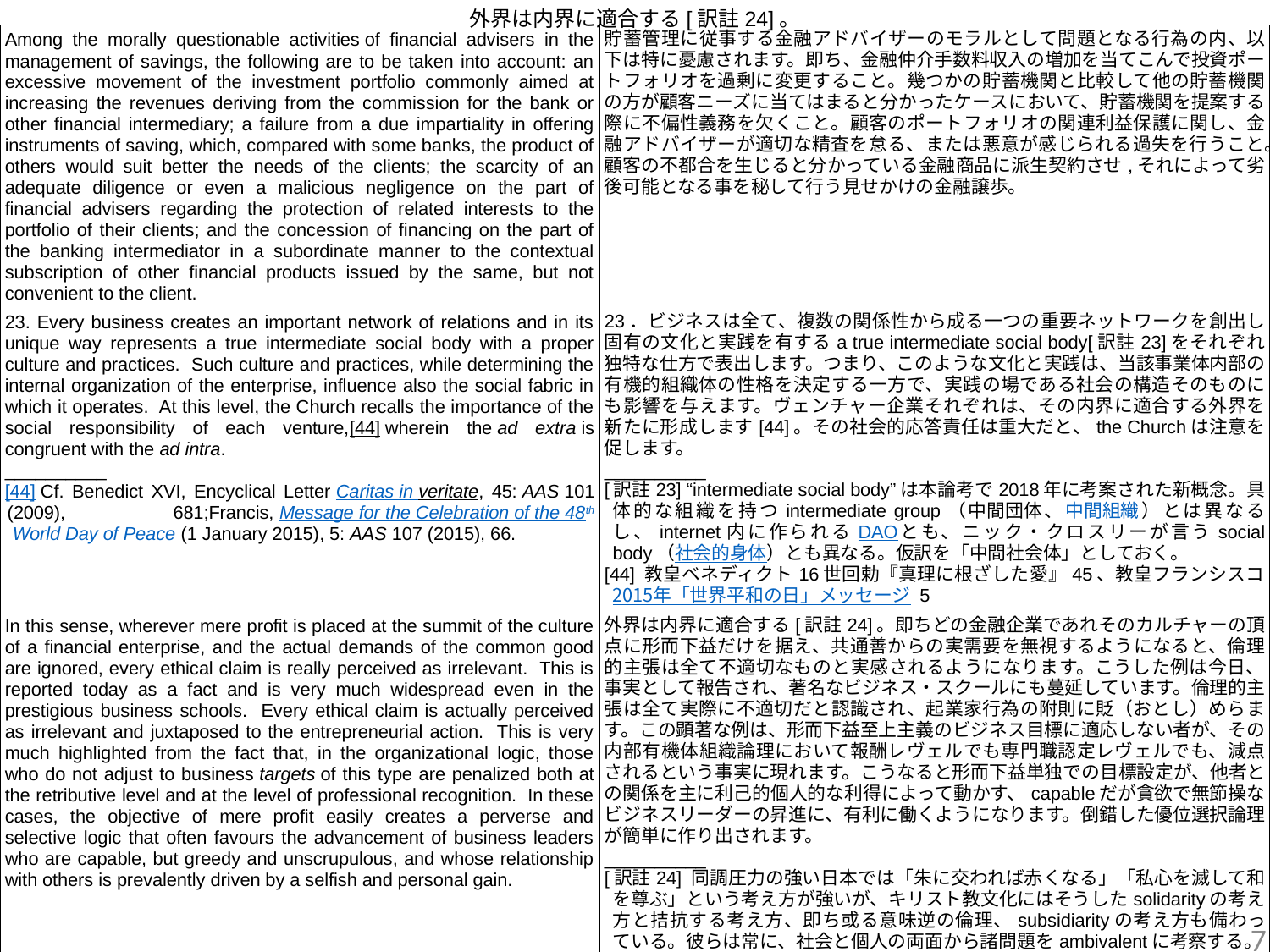

# 外界は内界に適合する[訳註24]。
| Among the morally questionable activities of financial advisers in the management of savings, the following are to be taken into account: an excessive movement of the investment portfolio commonly aimed at increasing the revenues deriving from the commission for the bank or other financial intermediary; a failure from a due impartiality in offering instruments of saving, which, compared with some banks, the product of others would suit better the needs of the clients; the scarcity of an adequate diligence or even a malicious negligence on the part of financial advisers regarding the protection of related interests to the portfolio of their clients; and the concession of financing on the part of the banking intermediator in a subordinate manner to the contextual subscription of other financial products issued by the same, but not convenient to the client. | 貯蓄管理に従事する金融アドバイザーのモラルとして問題となる行為の内、以下は特に憂慮されます。即ち、金融仲介手数料収入の増加を当てこんで投資ポートフォリオを過剰に変更すること。幾つかの貯蓄機関と比較して他の貯蓄機関の方が顧客ニーズに当てはまると分かったケースにおいて、貯蓄機関を提案する際に不偏性義務を欠くこと。顧客のポートフォリオの関連利益保護に関し、金融アドバイザーが適切な精査を怠る、または悪意が感じられる過失を行うこと。顧客の不都合を生じると分かっている金融商品に派生契約させ,それによって劣後可能となる事を秘して行う見せかけの金融譲歩。 |
| --- | --- |
| 23. Every business creates an important network of relations and in its unique way represents a true intermediate social body with a proper culture and practices. Such culture and practices, while determining the internal organization of the enterprise, influence also the social fabric in which it operates. At this level, the Church recalls the importance of the social responsibility of each venture,[44] wherein the ad extra is congruent with the ad intra. \_\_\_\_\_\_\_\_\_\_ [44] Cf. Benedict XVI, Encyclical Letter Caritas in veritate, 45: AAS 101 (2009), 681;Francis, Message for the Celebration of the 48th World Day of Peace (1 January 2015), 5: AAS 107 (2015), 66. | 23．ビジネスは全て、複数の関係性から成る一つの重要ネットワークを創出し固有の文化と実践を有するa true intermediate social body[訳註23]をそれぞれ独特な仕方で表出します。つまり、このような文化と実践は、当該事業体内部の有機的組織体の性格を決定する一方で、実践の場である社会の構造そのものにも影響を与えます。ヴェンチャー企業それぞれは、その内界に適合する外界を新たに形成します[44]。その社会的応答責任は重大だと、the Churchは注意を促します。 \_\_\_\_\_\_\_\_\_\_ [訳註23] “intermediate social body”は本論考で2018年に考案された新概念。具体的な組織を持つintermediate group（中間団体、中間組織）とは異なるし、internet内に作られるDAOとも、ニック・クロスリーが言うsocial body（社会的身体）とも異なる。仮訳を「中間社会体」としておく。 [44] 教皇ベネディクト16世回勅『真理に根ざした愛』45、教皇フランシスコ 2015年「世界平和の日」メッセージ 5 |
| In this sense, wherever mere profit is placed at the summit of the culture of a financial enterprise, and the actual demands of the common good are ignored, every ethical claim is really perceived as irrelevant. This is reported today as a fact and is very much widespread even in the prestigious business schools. Every ethical claim is actually perceived as irrelevant and juxtaposed to the entrepreneurial action. This is very much highlighted from the fact that, in the organizational logic, those who do not adjust to business targets of this type are penalized both at the retributive level and at the level of professional recognition. In these cases, the objective of mere profit easily creates a perverse and selective logic that often favours the advancement of business leaders who are capable, but greedy and unscrupulous, and whose relationship with others is prevalently driven by a selfish and personal gain. | 外界は内界に適合する[訳註24]。即ちどの金融企業であれそのカルチャーの頂点に形而下益だけを据え、共通善からの実需要を無視するようになると、倫理的主張は全て不適切なものと実感されるようになります。こうした例は今日、事実として報告され、著名なビジネス・スクールにも蔓延しています。倫理的主張は全て実際に不適切だと認識され、起業家行為の附則に貶（おとし）めらます。この顕著な例は、形而下益至上主義のビジネス目標に適応しない者が、その内部有機体組織論理において報酬レヴェルでも専門職認定レヴェルでも、減点されるという事実に現れます。こうなると形而下益単独での目標設定が、他者との関係を主に利己的個人的な利得によって動かす、capableだが貪欲で無節操なビジネスリーダーの昇進に、有利に働くようになります。倒錯した優位選択論理が簡単に作り出されます。 \_\_\_\_\_\_\_\_\_\_ [訳註24] 同調圧力の強い日本では「朱に交われば赤くなる」「私心を滅して和を尊ぶ」という考え方が強いが、キリスト教文化にはそうしたsolidarityの考え方と拮抗する考え方、即ち或る意味逆の倫理、subsidiarityの考え方も備わっている。彼らは常に、社会と個人の両面から諸問題をambivalentに考察する。 |
7